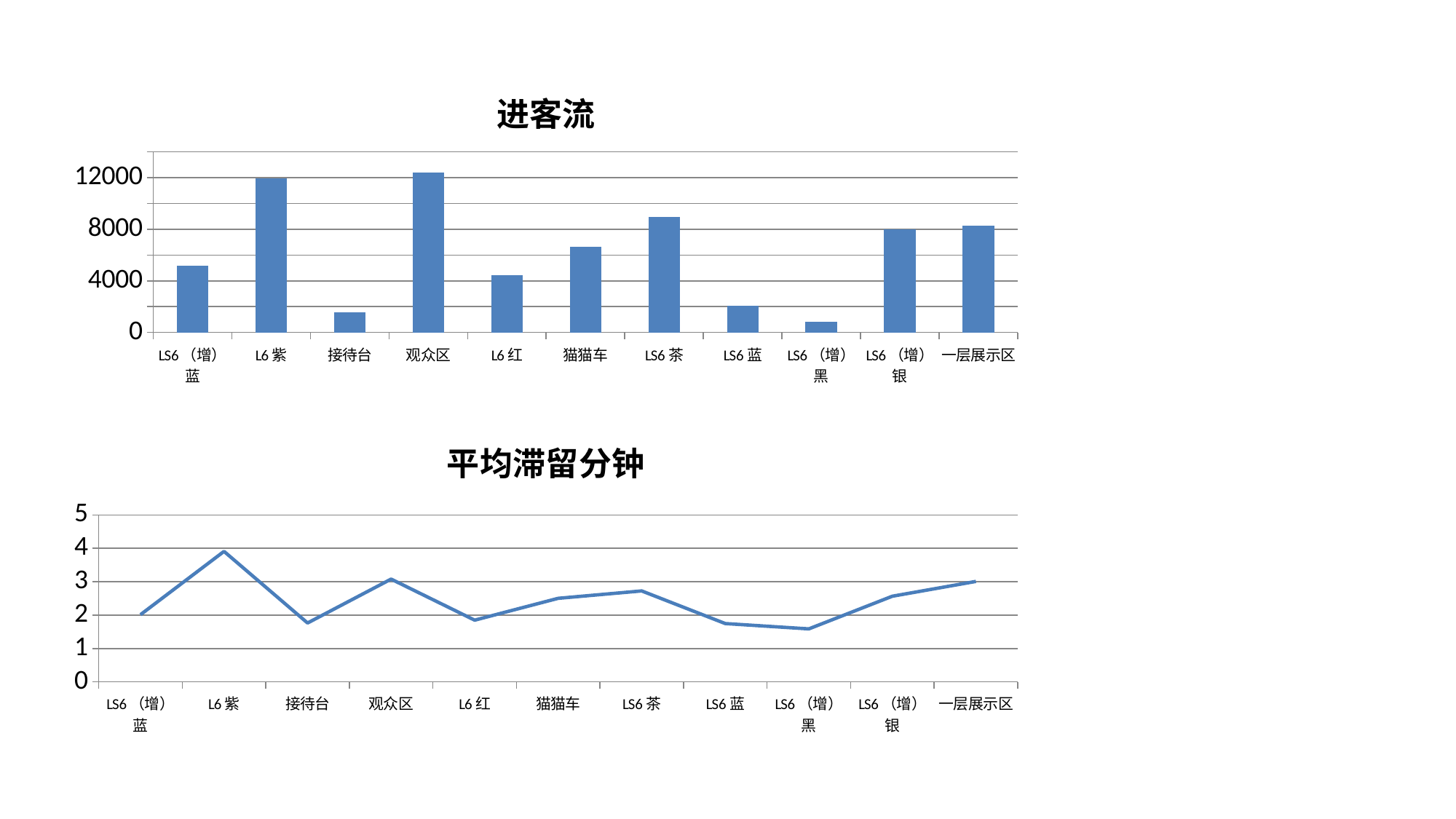

### Chart: 进客流

| Category | 进客流 |
|---|---|
| LS6（增）蓝 | 5182.0 |
| L6紫 | 11944.0 |
| 接待台 | 1568.0 |
| 观众区 | 12389.0 |
| L6红 | 4462.0 |
| 猫猫车 | 6642.0 |
| LS6茶 | 8949.0 |
| LS6蓝 | 2051.0 |
| LS6（增）黑 | 850.0 |
| LS6（增）银 | 7975.0 |
| 一层展示区 | 8308.0 |

### Chart: 平均滞留分钟

| Category | 平均滞留分钟 |
|---|---|
| LS6（增）蓝 | 2.01238968 |
| L6紫 | 3.91036009 |
| 接待台 | 1.76394768 |
| 观众区 | 3.07837633 |
| L6红 | 1.84894888 |
| 猫猫车 | 2.50267042 |
| LS6茶 | 2.72459703 |
| LS6蓝 | 1.74673203 |
| LS6（增）黑 | 1.586613 |
| LS6（增）银 | 2.56602304 |
| 一层展示区 | 3.00901939 |